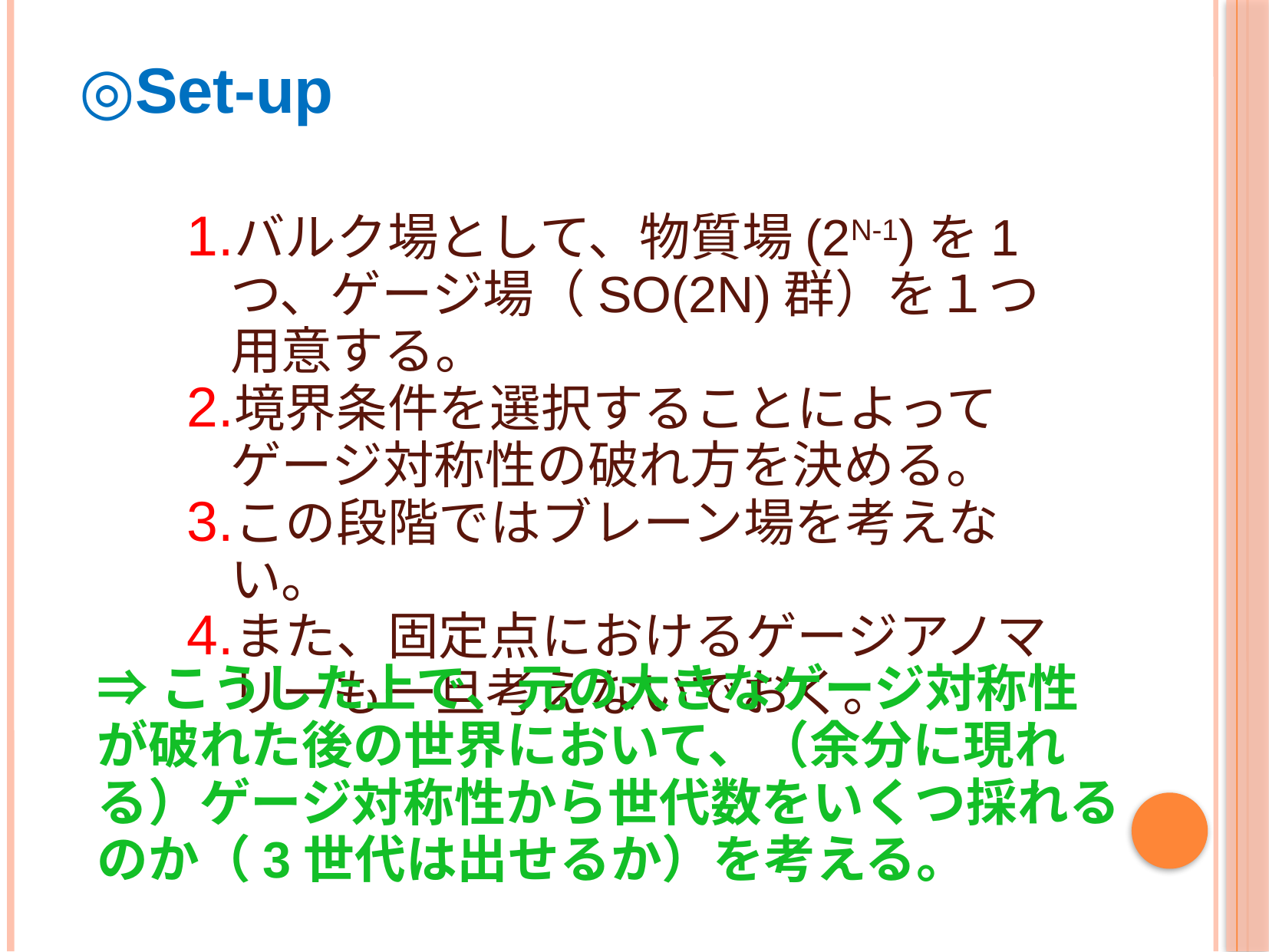

◎Set-up
バルク場として、物質場(2N-1)を1つ、ゲージ場（SO(2N)群）を１つ用意する。
境界条件を選択することによってゲージ対称性の破れ方を決める。
この段階ではブレーン場を考えない。
また、固定点におけるゲージアノマリーも一旦考えないでおく。

⇒こうした上で、元の大きなゲージ対称性が破れた後の世界において、（余分に現れる）ゲージ対称性から世代数をいくつ採れるのか（3世代は出せるか）を考える。